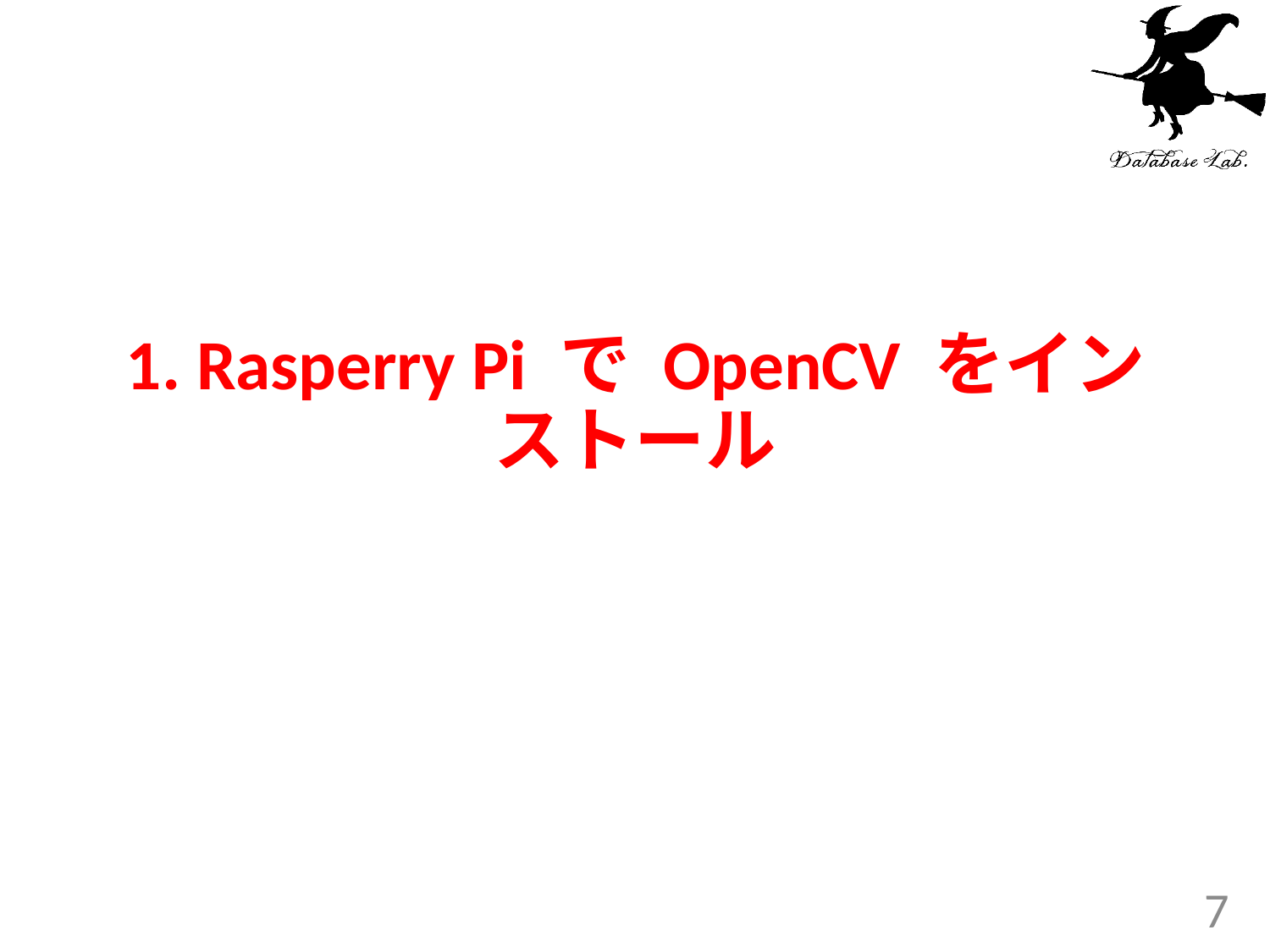

# 1. Rasperry Pi で OpenCV をインストール

7